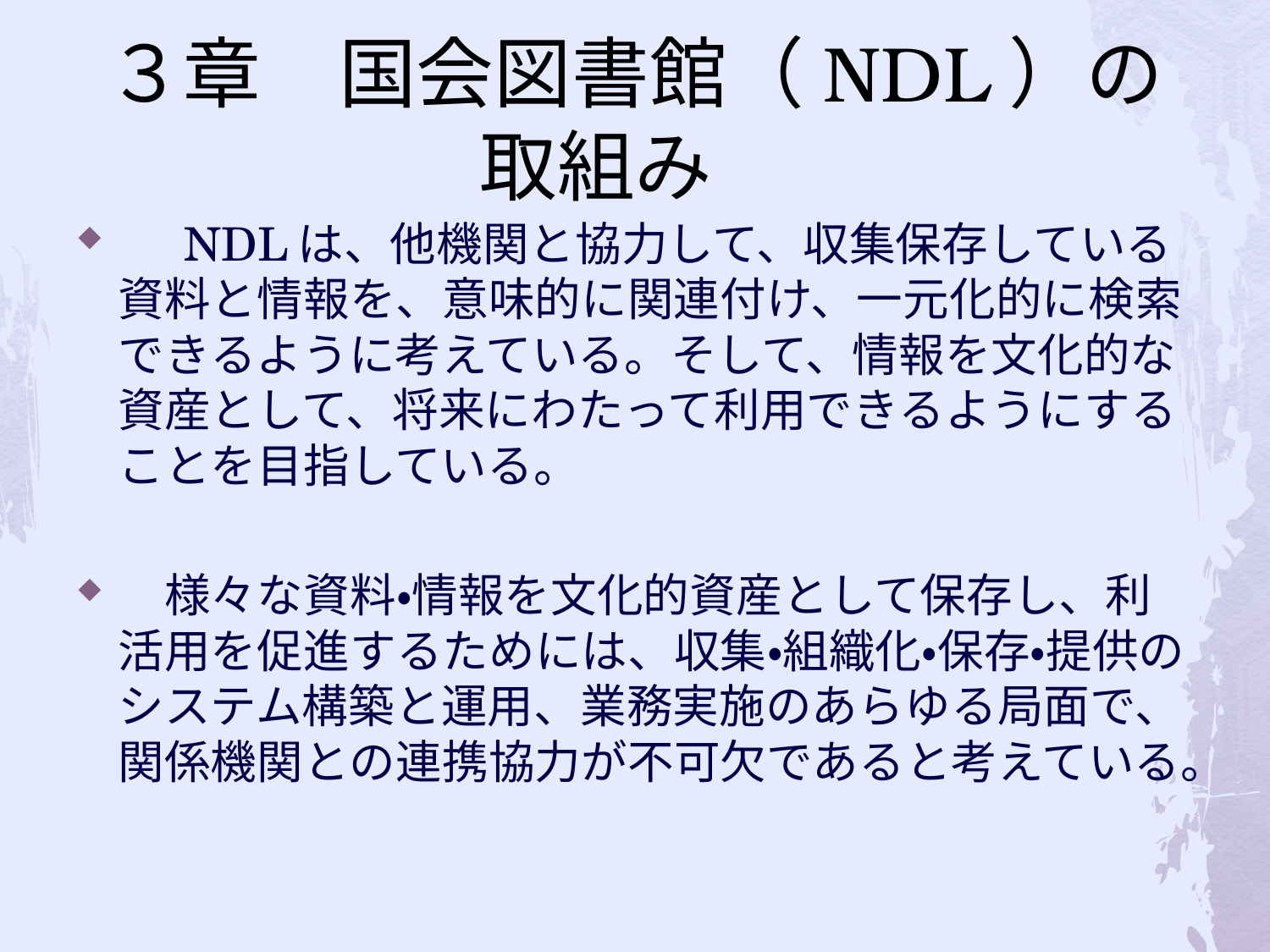

# ３章　国会図書館（NDL）の取組み
　 NDLは、他機関と協力して、収集保存している資料と情報を、意味的に関連付け、一元化的に検索できるように考えている。そして、情報を文化的な資産として、将来にわたって利用できるようにすることを目指している。

　様々な資料・情報を文化的資産として保存し、利活用を促進するためには、収集・組織化・保存・提供のシステム構築と運用、業務実施のあらゆる局面で、関係機関との連携協力が不可欠であると考えている。